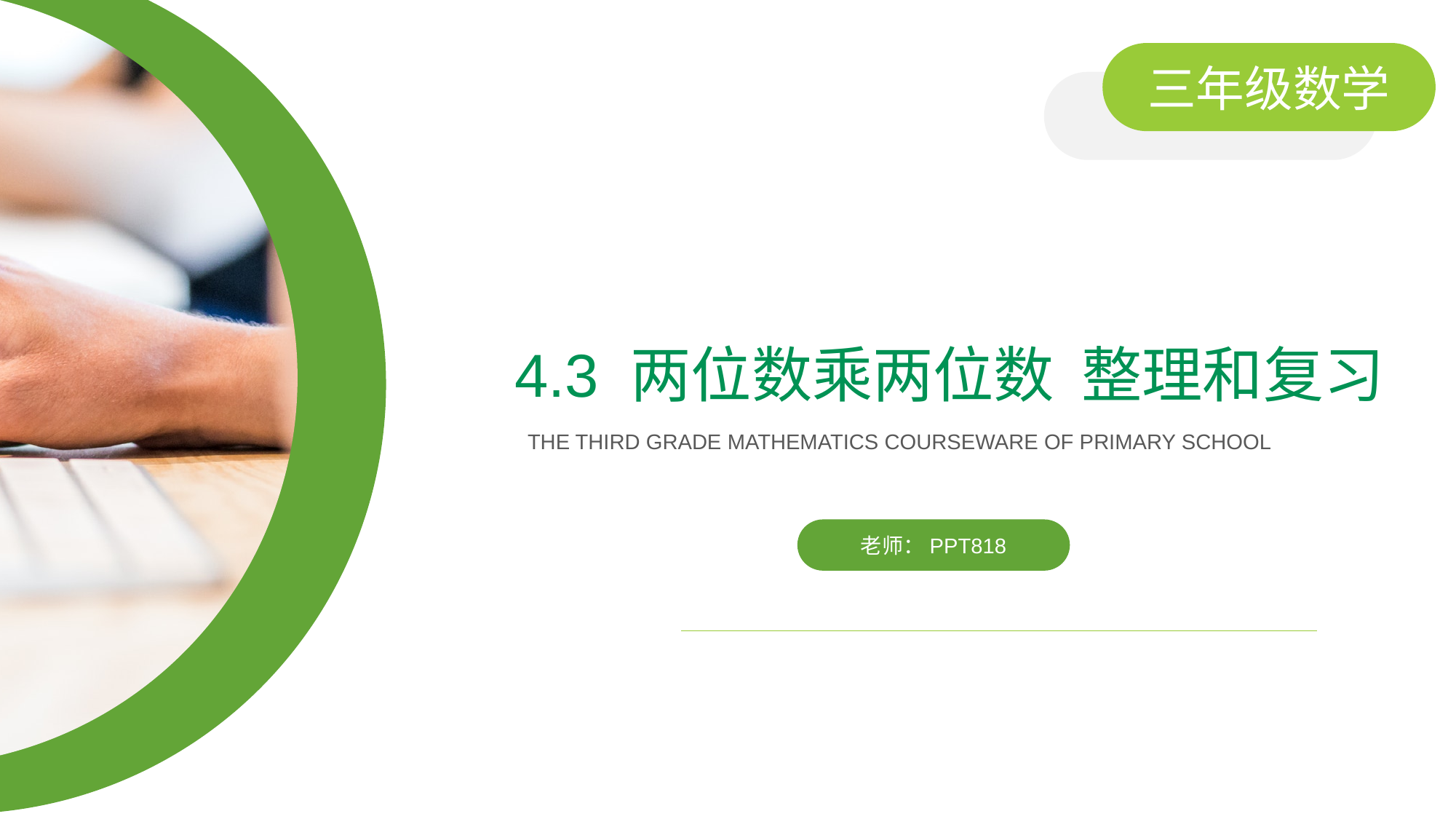

三年级数学

4.3 两位数乘两位数  整理和复习
THE THIRD GRADE MATHEMATICS COURSEWARE OF PRIMARY SCHOOL
老师：PPT818